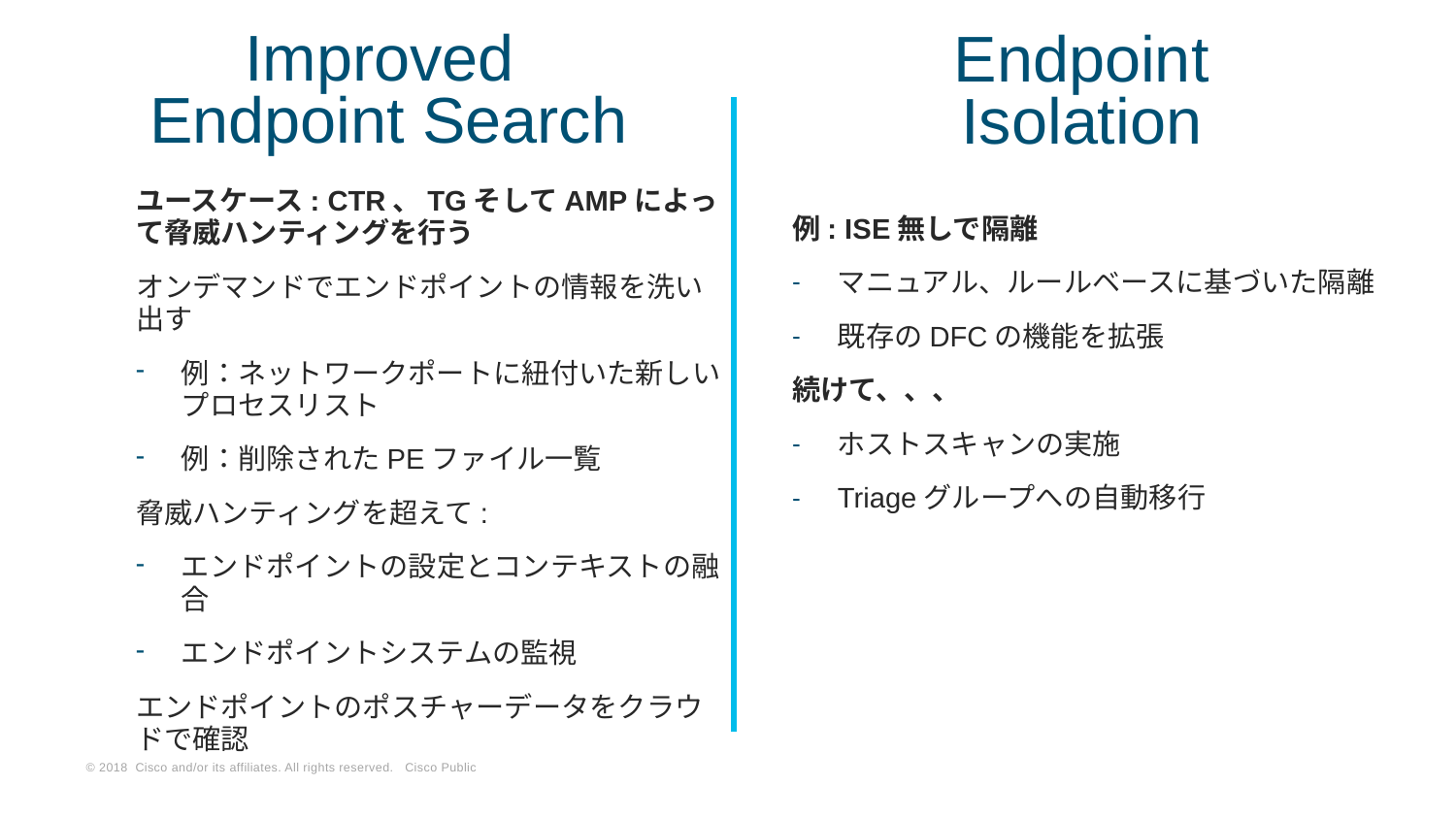

Improved
Endpoint Search
# Endpoint Isolation
ユースケース: CTR、TGそしてAMPによって脅威ハンティングを行う
オンデマンドでエンドポイントの情報を洗い出す
例：ネットワークポートに紐付いた新しいプロセスリスト
例：削除されたPEファイル一覧
脅威ハンティングを超えて:
エンドポイントの設定とコンテキストの融合
エンドポイントシステムの監視
エンドポイントのポスチャーデータをクラウドで確認
例: ISE無しで隔離
マニュアル、ルールベースに基づいた隔離
既存のDFCの機能を拡張
続けて、、、
ホストスキャンの実施
Triageグループへの自動移行